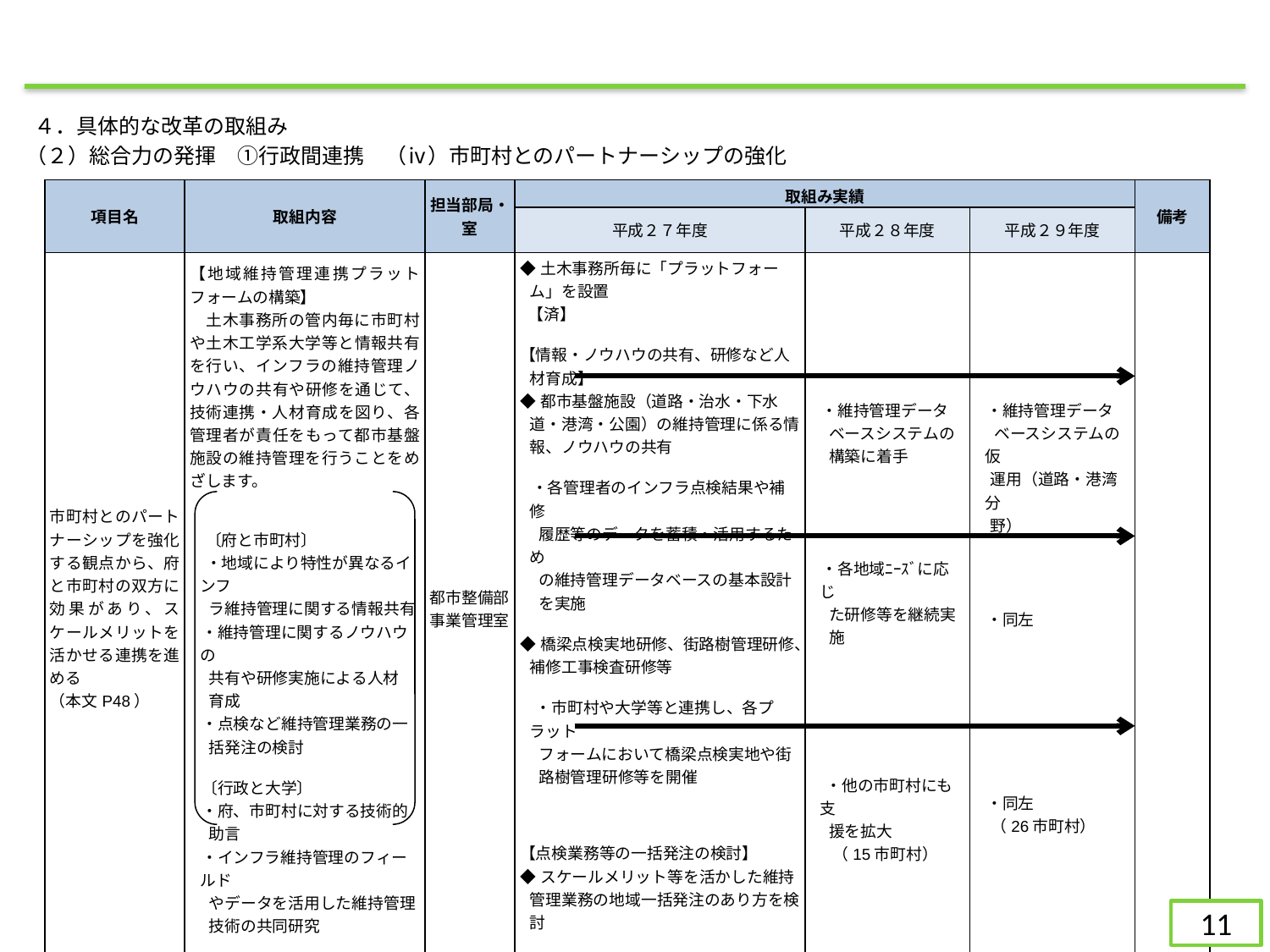

４．具体的な改革の取組み
（２）総合力の発揮　①行政間連携　（ⅳ）市町村とのパートナーシップの強化
| 項目名 | 取組内容 | 担当部局・室 | 取組み実績 |  |  | 備考 |
| --- | --- | --- | --- | --- | --- | --- |
|  |  |  | 平成２７年度 | 平成２８年度 | 平成２９年度 |  |
| 市町村とのパートナーシップを強化する観点から、府と市町村の双方に効果があり、スケールメリットを活かせる連携を進める （本文P48） | 【地域維持管理連携プラットフォームの構築】 　土木事務所の管内毎に市町村や土木工学系大学等と情報共有を行い、インフラの維持管理ノウハウの共有や研修を通じて、技術連携・人材育成を図り、各管理者が責任をもって都市基盤施設の維持管理を行うことをめざします。 　〔府と市町村〕 　・地域により特性が異なるインフ ラ維持管理に関する情報共有 ・維持管理に関するノウハウの 共有や研修実施による人材 育成 ・点検など維持管理業務の一 括発注の検討 〔行政と大学〕 ・府、市町村に対する技術的 助言 ・インフラ維持管理のフィールド やデータを活用した維持管理 技術の共同研究 | 都市整備部 事業管理室 | ◆土木事務所毎に「プラットフォーム」を設置  【済】   【情報・ノウハウの共有、研修など人材育成】 ◆都市基盤施設（道路・治水・下水道・港湾・公園）の維持管理に係る情報、ノウハウの共有 ・各管理者のインフラ点検結果や補修 履歴等のデータを蓄積・活用するため の維持管理データベースの基本設計 を実施 ◆橋梁点検実地研修、街路樹管理研修、補修工事検査研修等 　・市町村や大学等と連携し、各プラット フォームにおいて橋梁点検実地や街 路樹管理研修等を開催   【点検業務等の一括発注の検討】 ◆スケールメリット等を活かした維持管理業務の地域一括発注のあり方を検討 　・市町村の橋梁点検業務を、府都市 　 整備推進センターを活用し、一括し て発注支援するしくみを構築、実施 （4市町） | ・維持管理データ ベースシステムの 構築に着手 ・各地域ﾆｰｽﾞに応じ た研修等を継続実 施 　・他の市町村にも支 援を拡大 （15市町村） | ・維持管理データ　 　 ベースシステムの仮 運用（道路・港湾分 野） ・同左 ・同左 　（26市町村） |  |

11